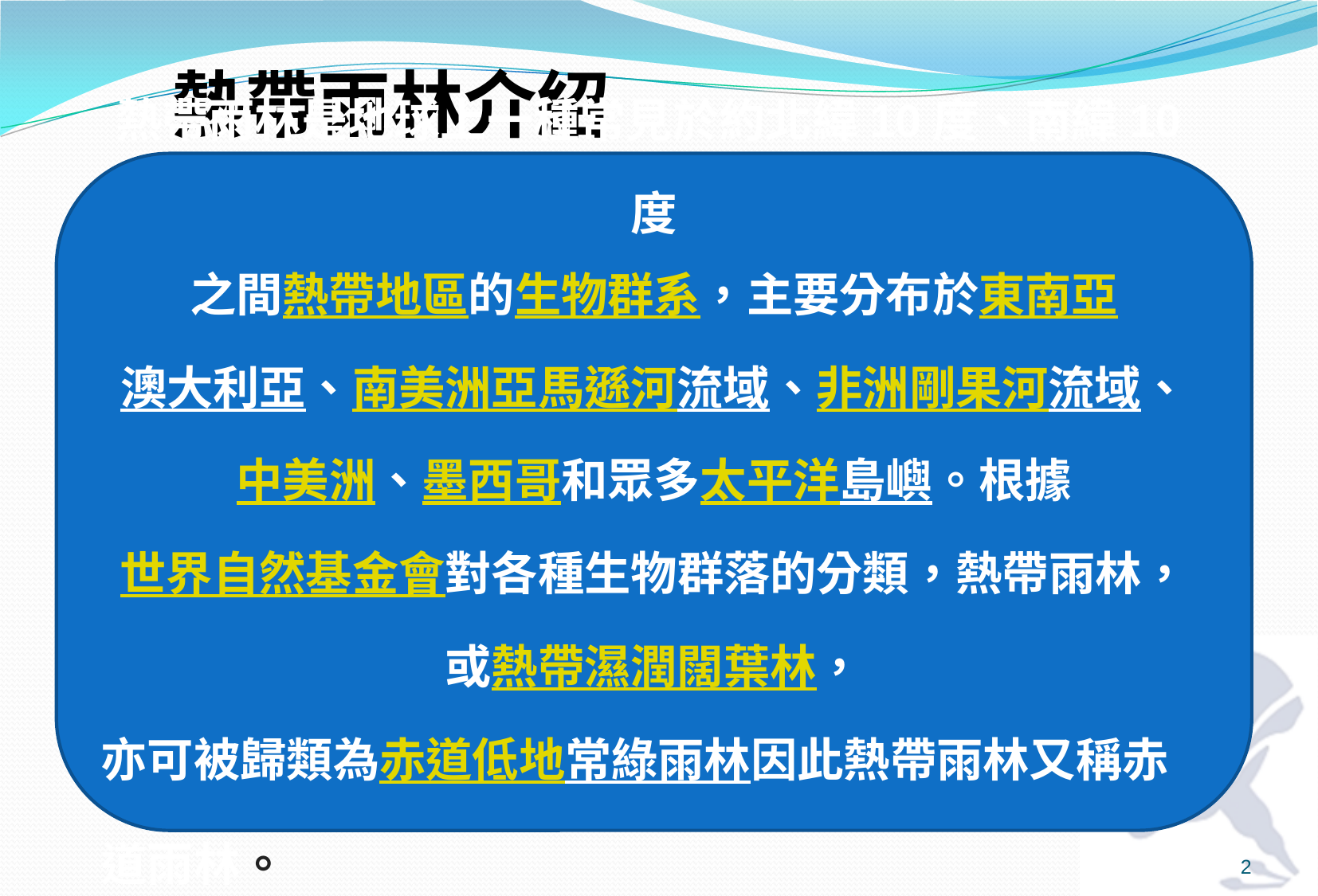

#
熱帶雨林介紹
熱帶雨林是地球上一種常見於約北緯10度、南緯10度
之間熱帶地區的生物群系，主要分布於東南亞澳大利亞、南美洲亞馬遜河流域、非洲剛果河流域、中美洲、墨西哥和眾多太平洋島嶼。根據世界自然基金會對各種生物群落的分類，熱帶雨林，或熱帶濕潤闊葉林，
亦可被歸類為赤道低地常綠雨林因此熱帶雨林又稱赤道雨林。

2